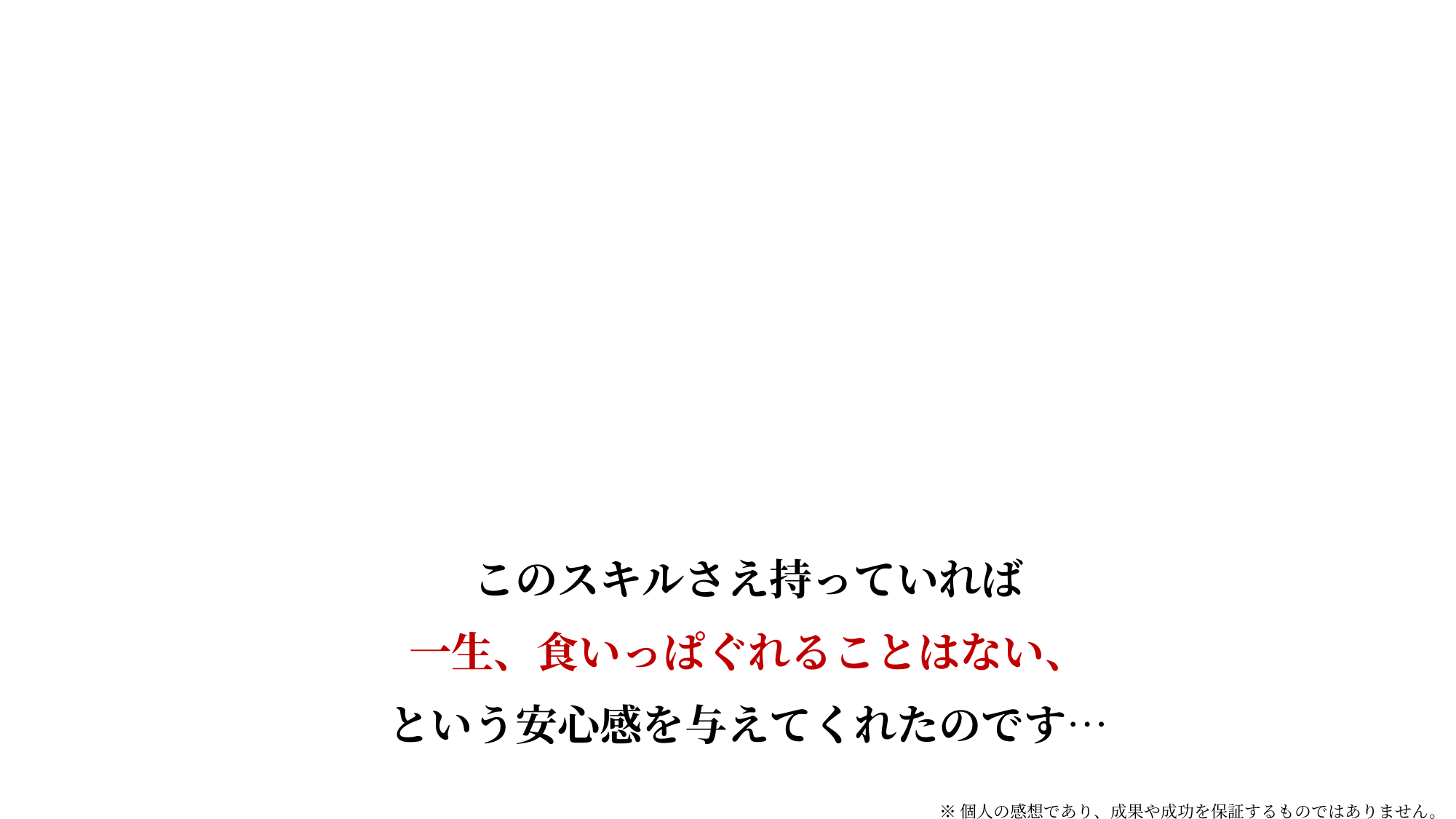

このスキルさえ持っていれば
一生、食いっぱぐれることはない、
という安心感を与えてくれたのです…
※個人の感想であり、成果や成功を保証するものではありません。